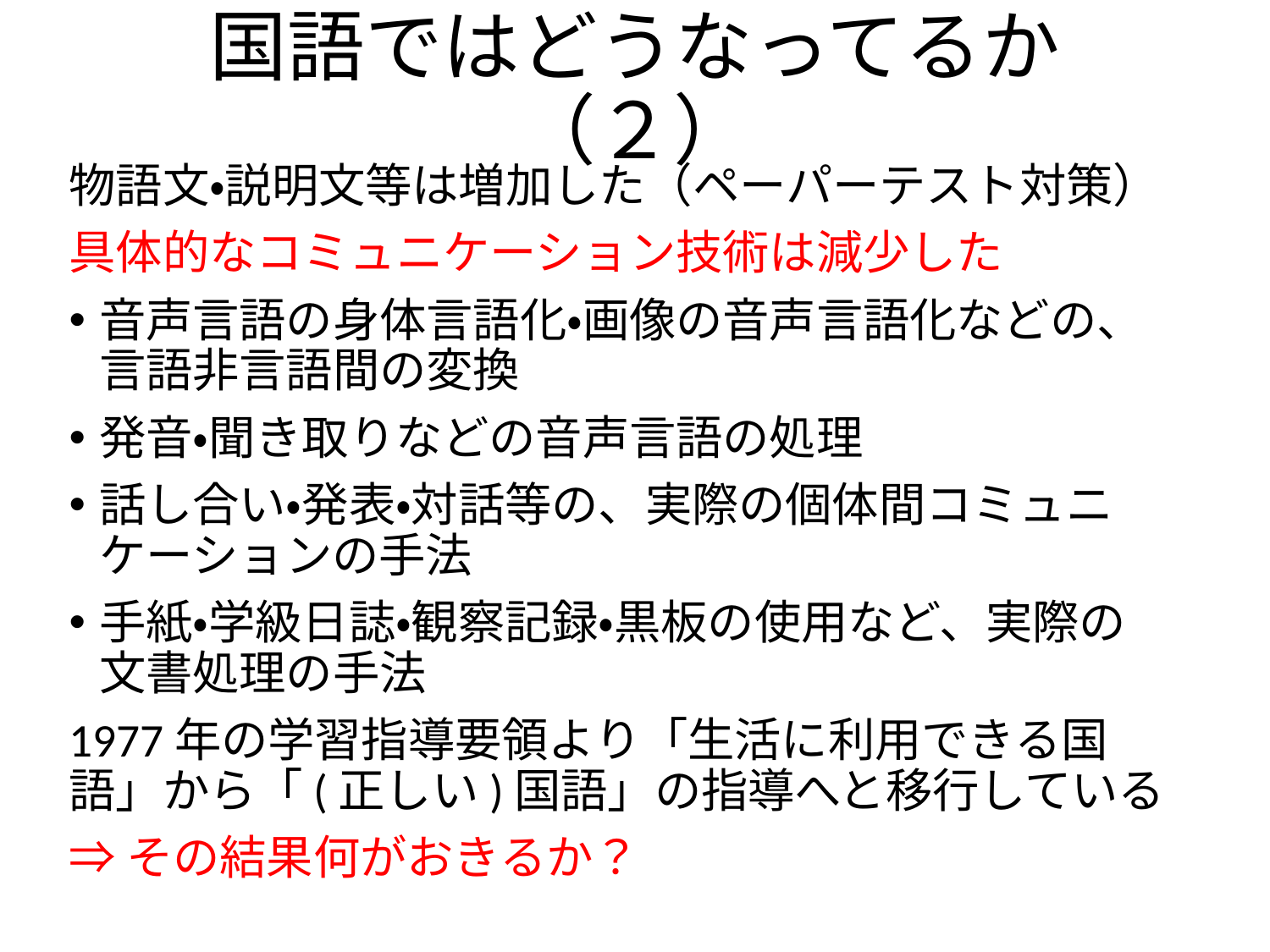

# 国語ではどうなってるか（２）
物語文・説明文等は増加した（ペーパーテスト対策）
具体的なコミュニケーション技術は減少した
音声言語の身体言語化・画像の音声言語化などの、言語非言語間の変換
発音・聞き取りなどの音声言語の処理
話し合い・発表・対話等の、実際の個体間コミュニケーションの手法
手紙・学級日誌・観察記録・黒板の使用など、実際の文書処理の手法
1977年の学習指導要領より「生活に利用できる国語」から「(正しい)国語」の指導へと移行している
⇒その結果何がおきるか？